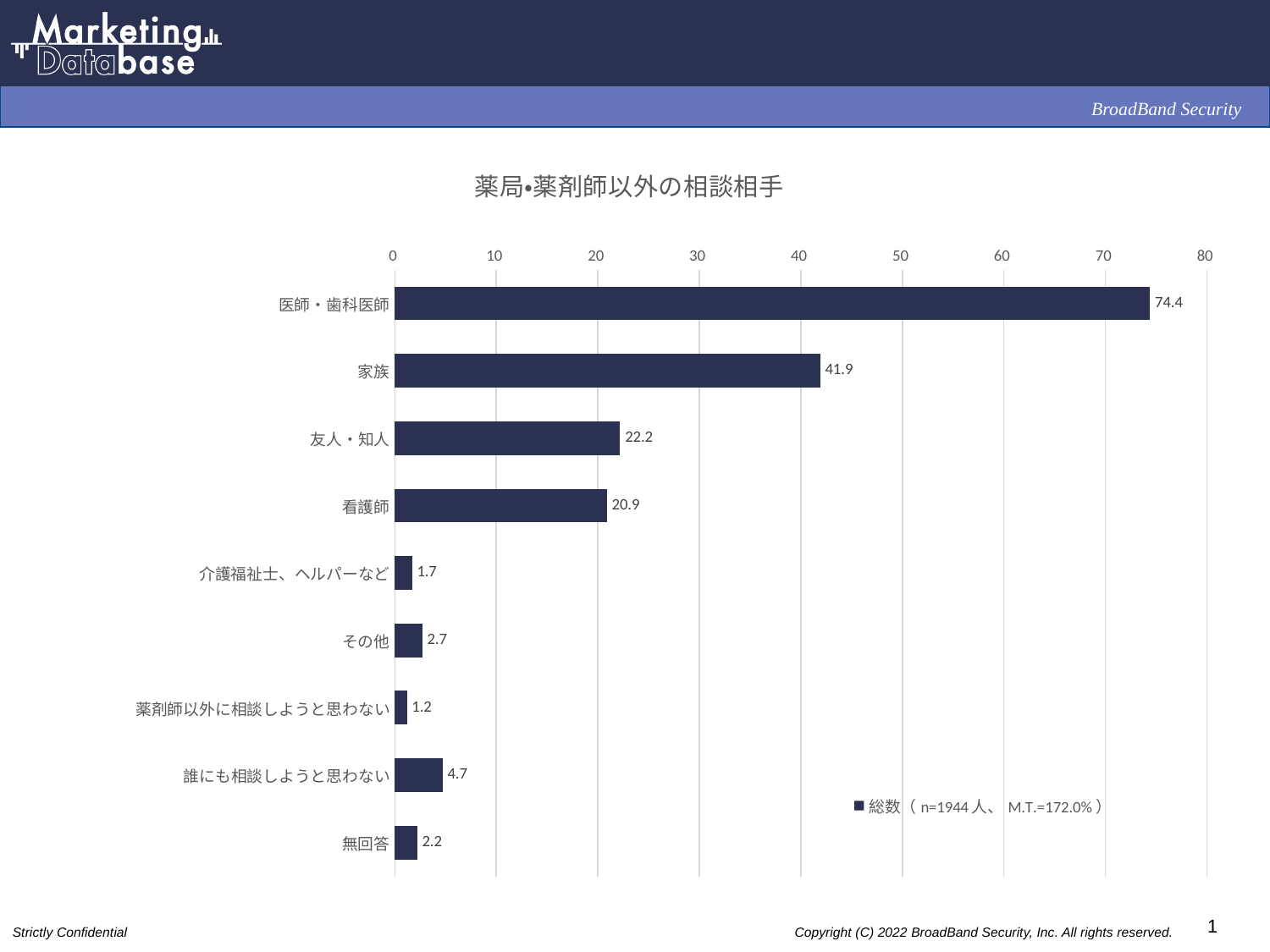

### Chart: 薬局・薬剤師以外の相談相手

| Category | 総数（n=1944人、M.T.=172.0%） |
|---|---|
| 医師・歯科医師 | 74.4 |
| 家族 | 41.9 |
| 友人・知人 | 22.2 |
| 看護師 | 20.9 |
| 介護福祉士、ヘルパーなど | 1.7 |
| その他 | 2.7 |
| 薬剤師以外に相談しようと思わない | 1.2 |
| 誰にも相談しようと思わない | 4.7 |
| 無回答 | 2.2 |